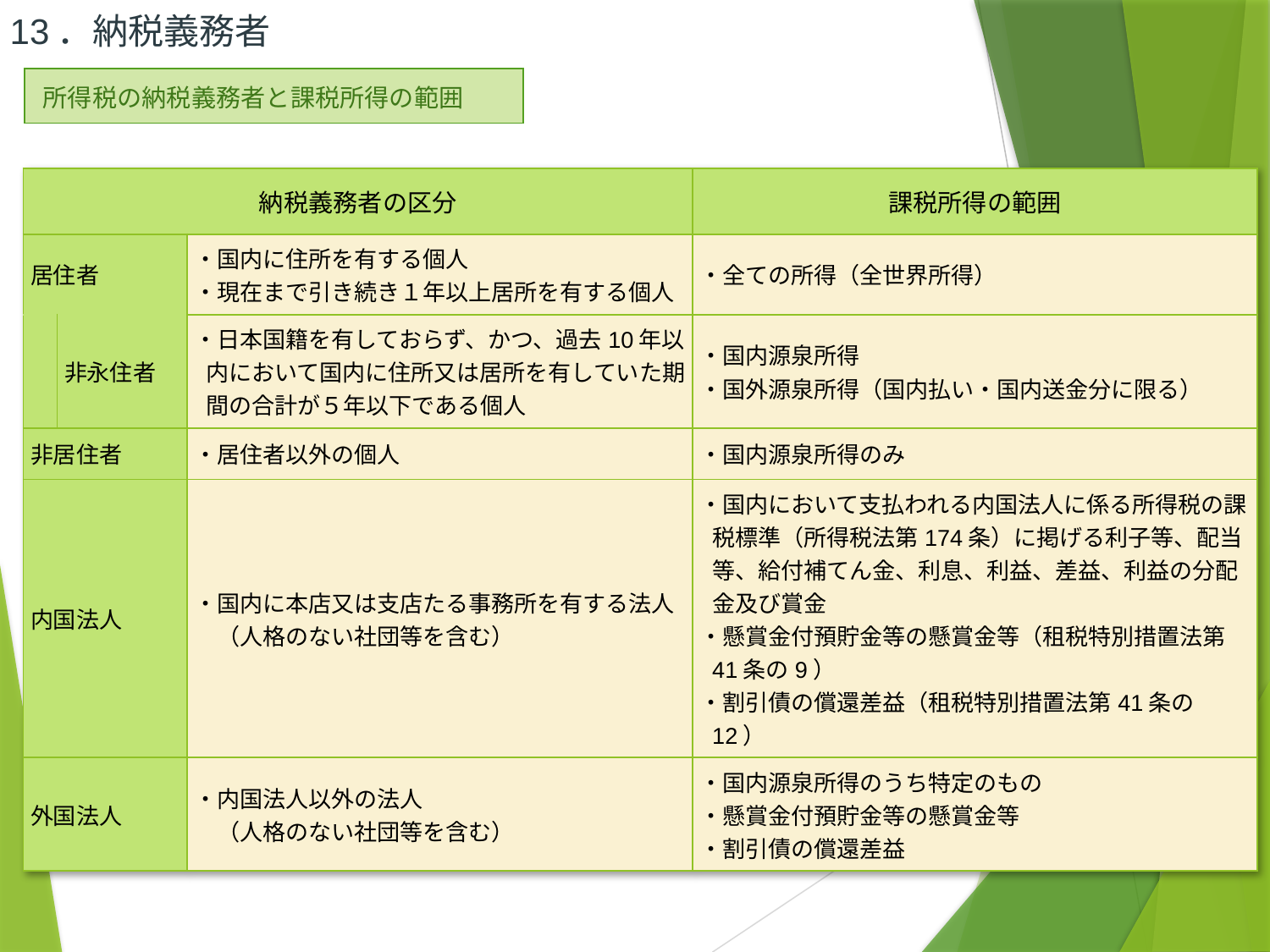

13．納税義務者
| 所得税の納税義務者と課税所得の範囲 |
| --- |
| 納税義務者の区分 |  |  | 課税所得の範囲 |
| --- | --- | --- | --- |
| 居住者 |  | ・国内に住所を有する個人 ・現在まで引き続き１年以上居所を有する個人 | ・全ての所得（全世界所得） |
|  | 非永住者 | ・日本国籍を有しておらず、かつ、過去10年以内において国内に住所又は居所を有していた期間の合計が５年以下である個人 | ・国内源泉所得 ・国外源泉所得（国内払い・国内送金分に限る） |
| 非居住者 |  | ・居住者以外の個人 | ・国内源泉所得のみ |
| 内国法人 |  | ・国内に本店又は支店たる事務所を有する法人 　（人格のない社団等を含む） | ・国内において支払われる内国法人に係る所得税の課税標準（所得税法第174条）に掲げる利子等、配当等、給付補てん金、利息、利益、差益、利益の分配金及び賞金 ・懸賞金付預貯金等の懸賞金等（租税特別措置法第41条の9） ・割引債の償還差益（租税特別措置法第41条の12） |
| 外国法人 |  | ・内国法人以外の法人 　（人格のない社団等を含む） | ・国内源泉所得のうち特定のもの ・懸賞金付預貯金等の懸賞金等 ・割引債の償還差益 |